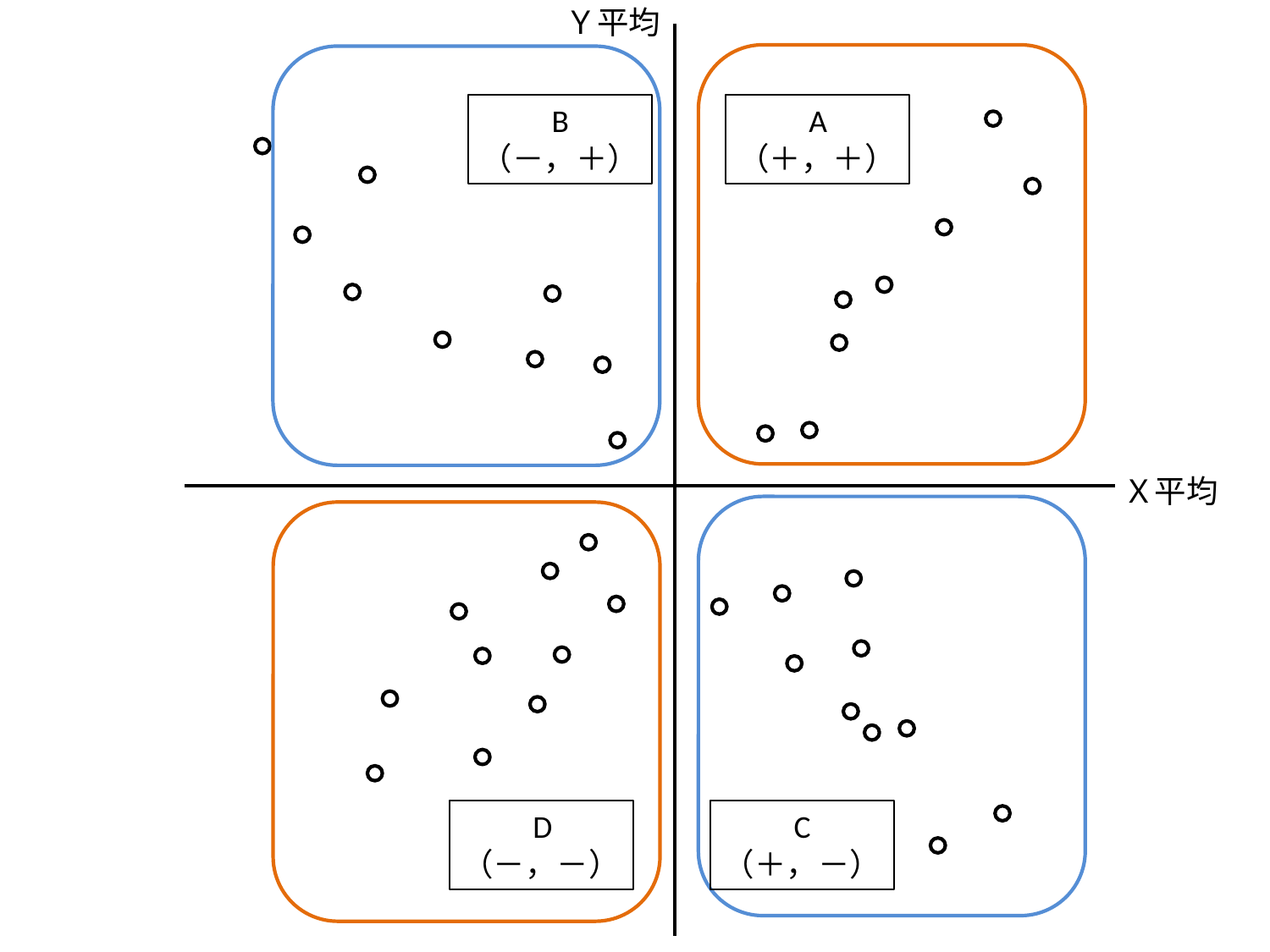

Ｙ平均

　　B
（－，＋）
　　A
（＋，＋）

Ｘ平均

　　C
（＋，－）
　　D
（－，－）